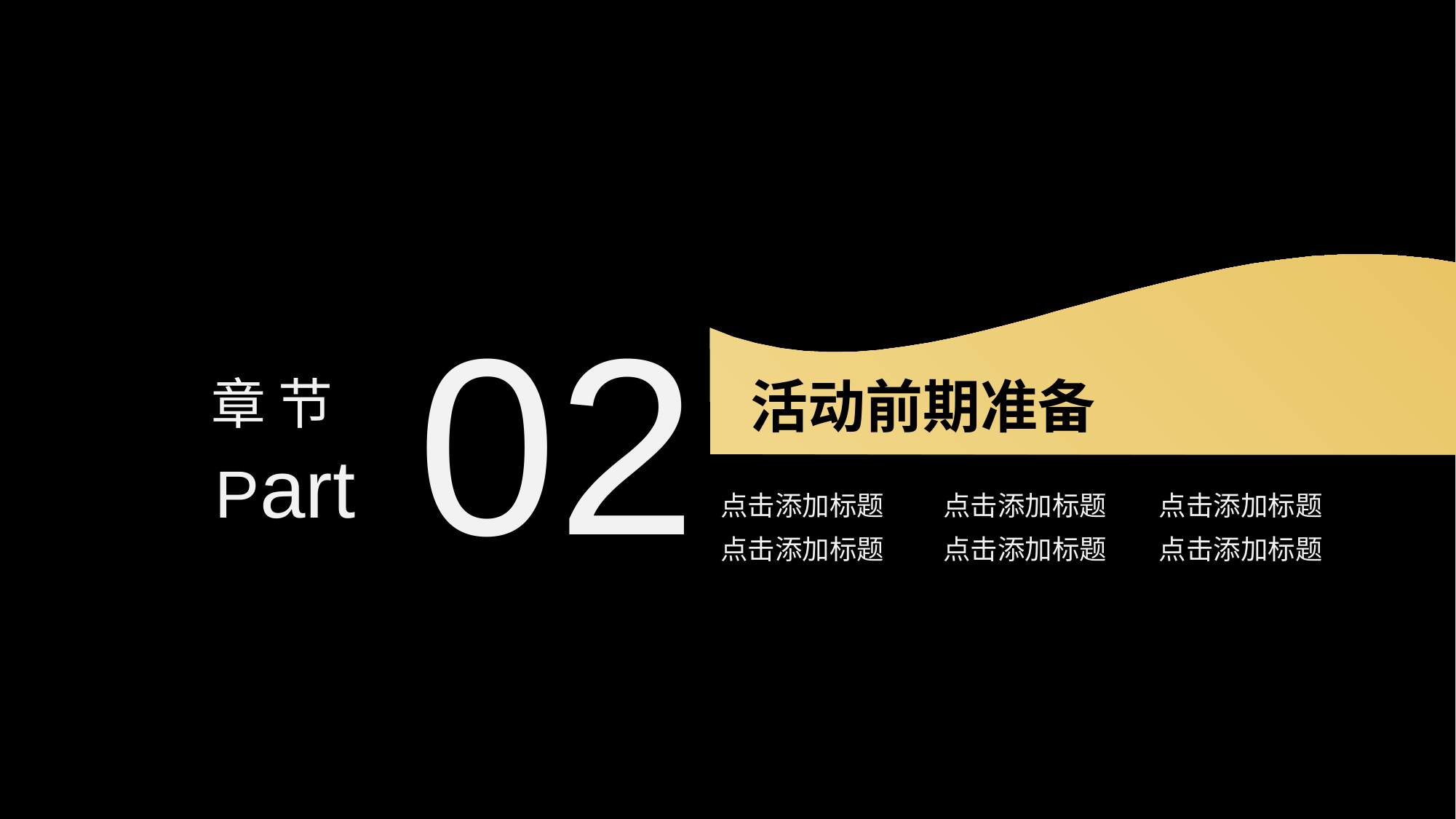

02
章 节
活动前期准备
Part
点击添加标题
点击添加标题
点击添加标题
点击添加标题
点击添加标题
点击添加标题